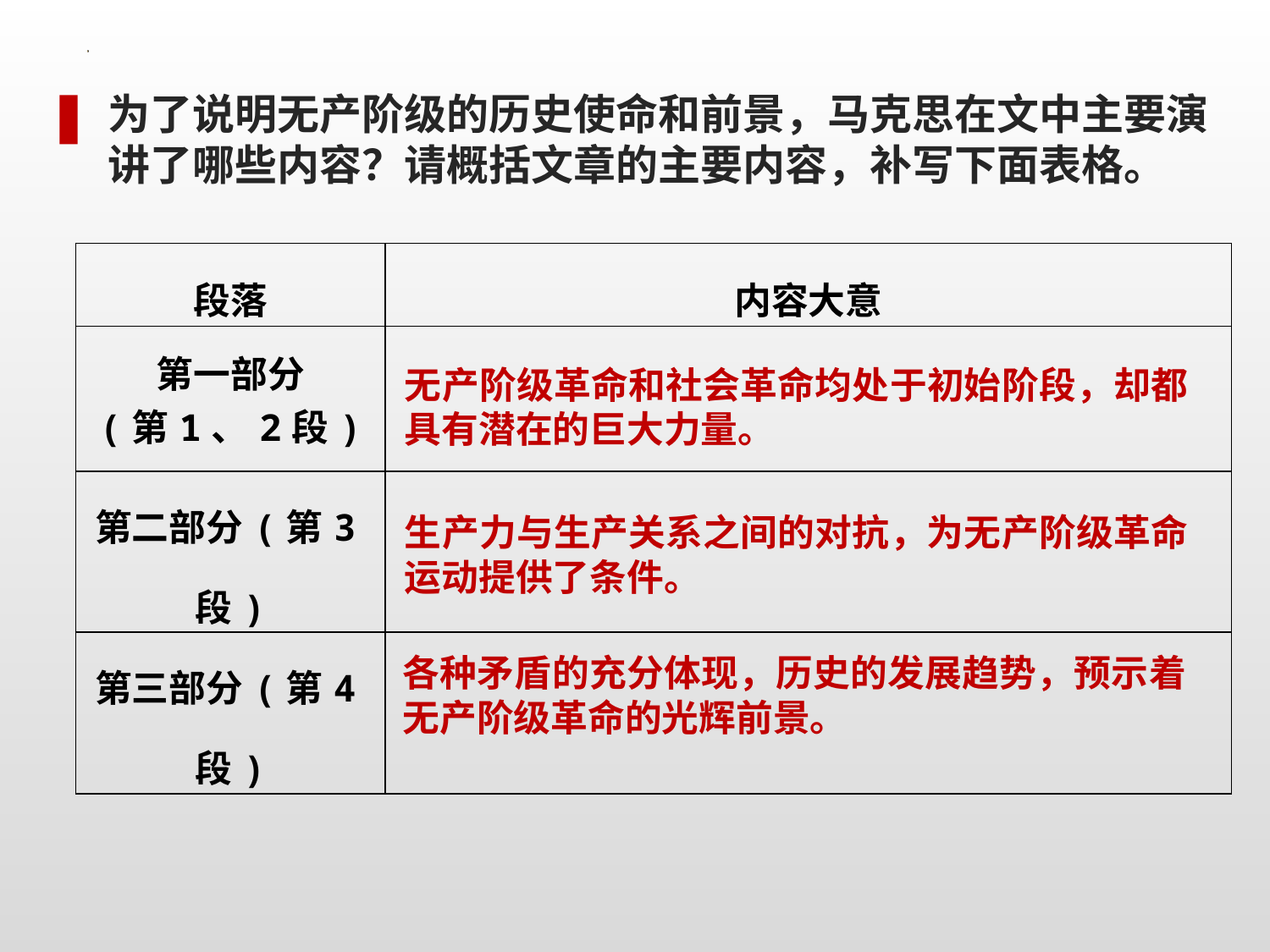

为了说明无产阶级的历史使命和前景，马克思在文中主要演讲了哪些内容？请概括文章的主要内容，补写下面表格。
| 段落 | 内容大意 |
| --- | --- |
| 第一部分 (第1、2段) |  |
| 第二部分(第3段) |  |
| 第三部分(第4段) |  |
无产阶级革命和社会革命均处于初始阶段，却都具有潜在的巨大力量。
生产力与生产关系之间的对抗，为无产阶级革命运动提供了条件。
各种矛盾的充分体现，历史的发展趋势，预示着无产阶级革命的光辉前景。